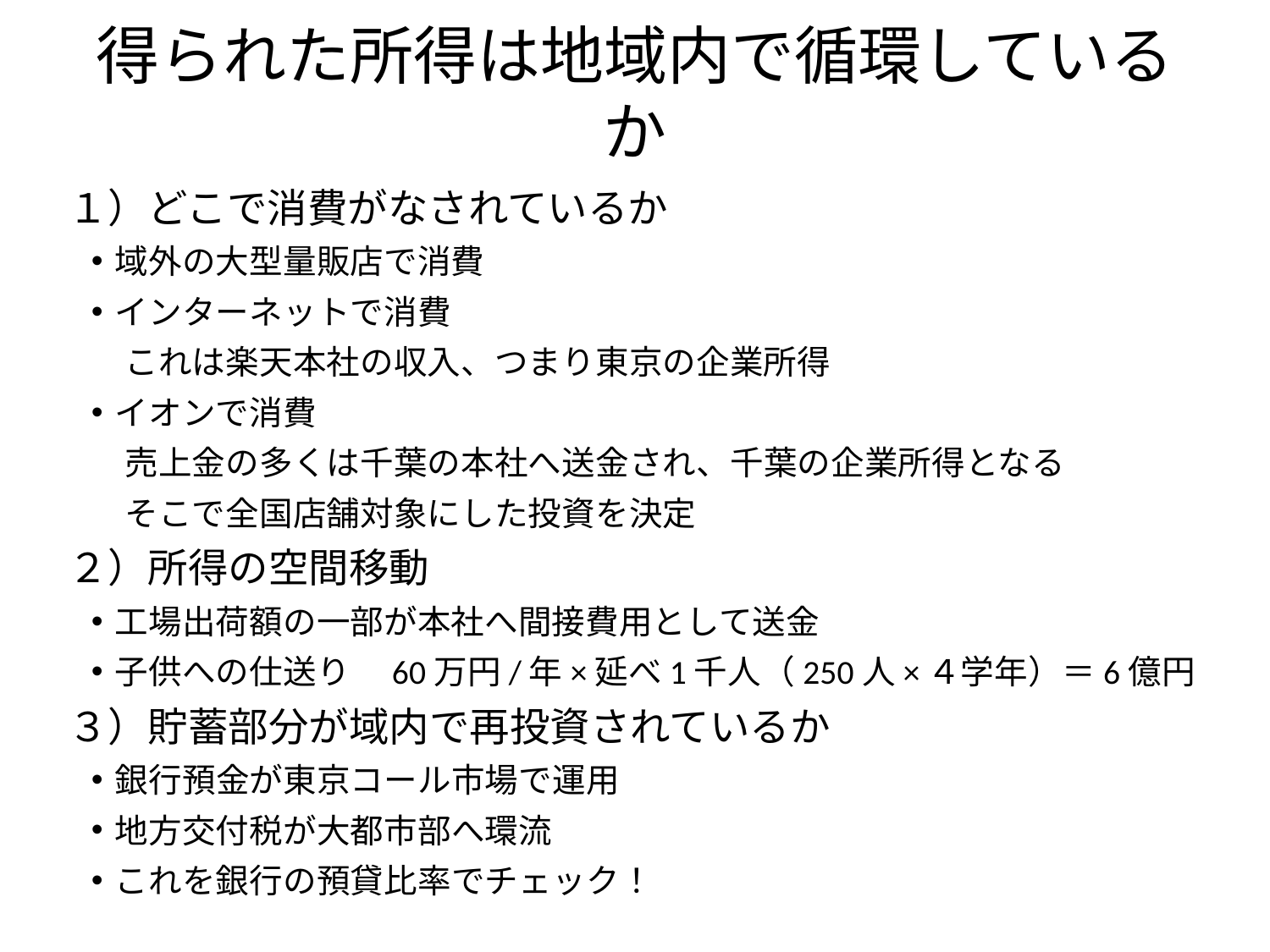

# 得られた所得は地域内で循環しているか
１）どこで消費がなされているか
域外の大型量販店で消費
インターネットで消費
　これは楽天本社の収入、つまり東京の企業所得
イオンで消費
　売上金の多くは千葉の本社へ送金され、千葉の企業所得となる
　そこで全国店舗対象にした投資を決定
２）所得の空間移動
工場出荷額の一部が本社へ間接費用として送金
子供への仕送り　60万円/年×延べ1千人（250人×４学年）＝6億円
３）貯蓄部分が域内で再投資されているか
銀行預金が東京コール市場で運用
地方交付税が大都市部へ環流
これを銀行の預貸比率でチェック！